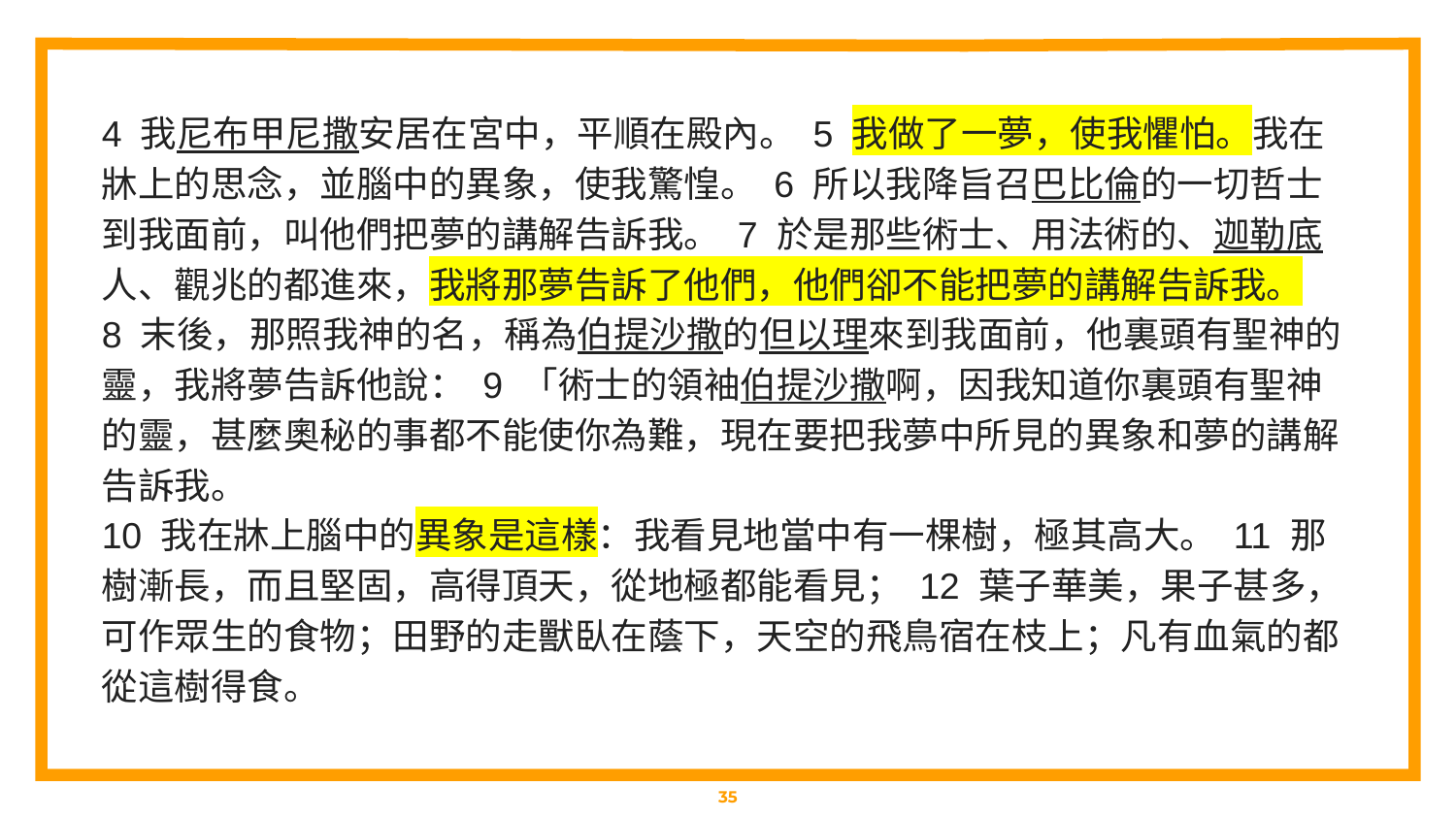

4 我尼布甲尼撒安居在宮中，平順在殿內。 5 我做了一夢，使我懼怕。我在牀上的思念，並腦中的異象，使我驚惶。 6 所以我降旨召巴比倫的一切哲士到我面前，叫他們把夢的講解告訴我。 7 於是那些術士、用法術的、迦勒底人、觀兆的都進來，我將那夢告訴了他們，他們卻不能把夢的講解告訴我。
8 末後，那照我神的名，稱為伯提沙撒的但以理來到我面前，他裏頭有聖神的靈，我將夢告訴他說： 9 「術士的領袖伯提沙撒啊，因我知道你裏頭有聖神的靈，甚麼奧秘的事都不能使你為難，現在要把我夢中所見的異象和夢的講解告訴我。
10 我在牀上腦中的異象是這樣：我看見地當中有一棵樹，極其高大。 11 那樹漸長，而且堅固，高得頂天，從地極都能看見； 12 葉子華美，果子甚多，可作眾生的食物；田野的走獸臥在蔭下，天空的飛鳥宿在枝上；凡有血氣的都從這樹得食。

35